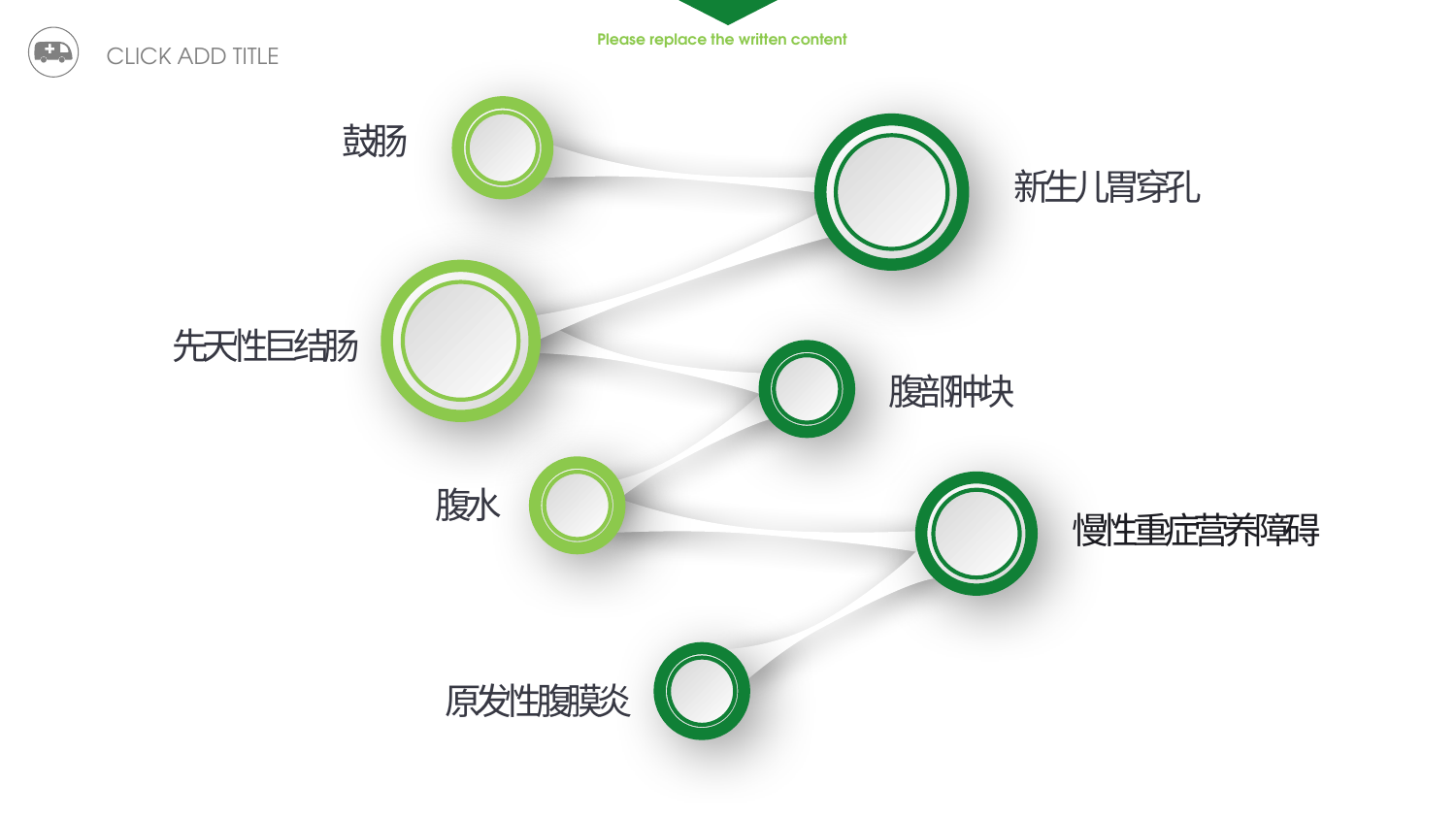

Please replace the written content

鼓肠

新生儿胃穿孔

先天性巨结肠

腹部肿块

腹水

慢性重症营养障碍

原发性腹膜炎